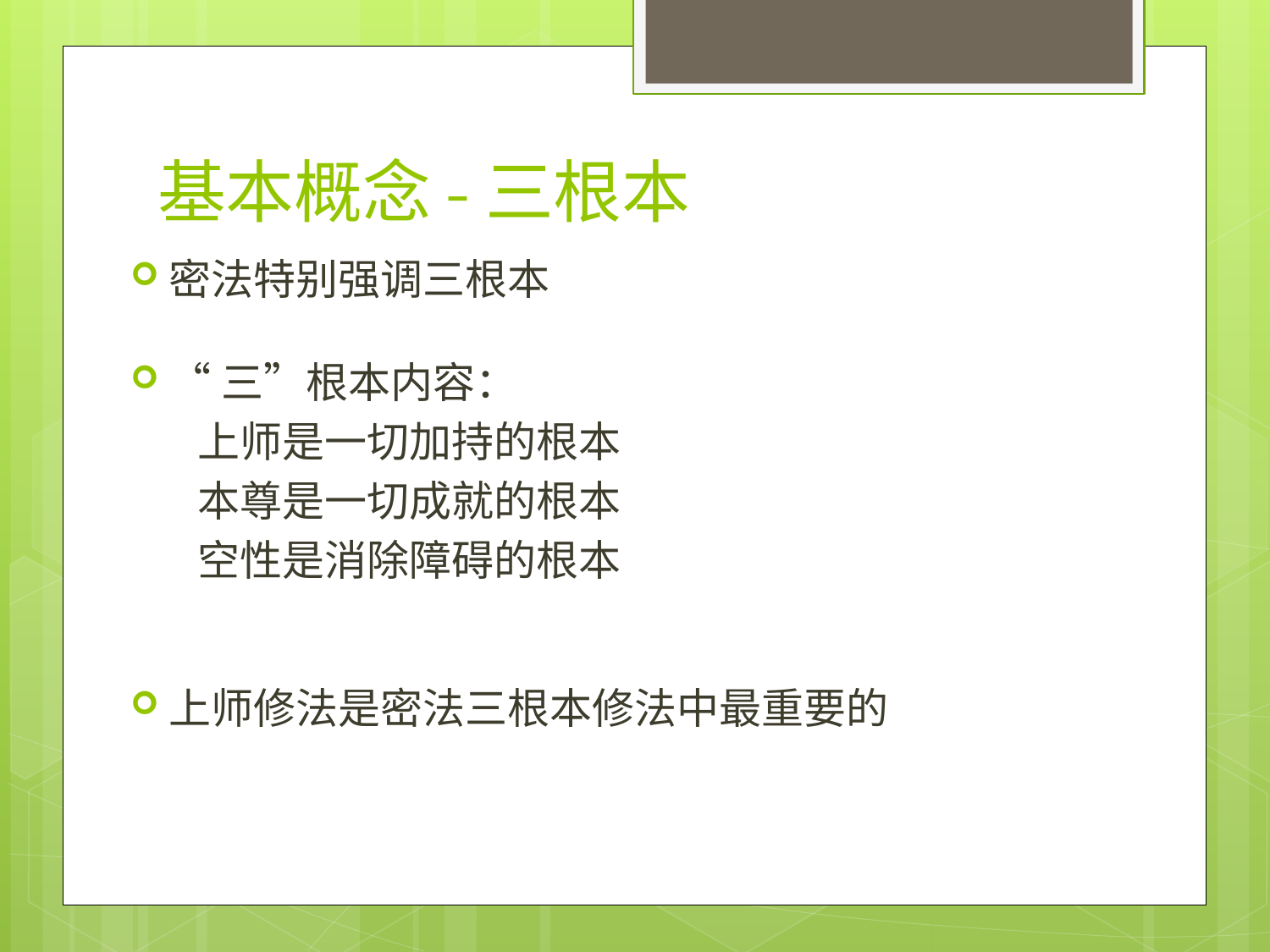

# 基本概念-三根本
密法特别强调三根本

“三”根本内容：
      上师是一切加持的根本
      本尊是一切成就的根本
      空性是消除障碍的根本

上师修法是密法三根本修法中最重要的